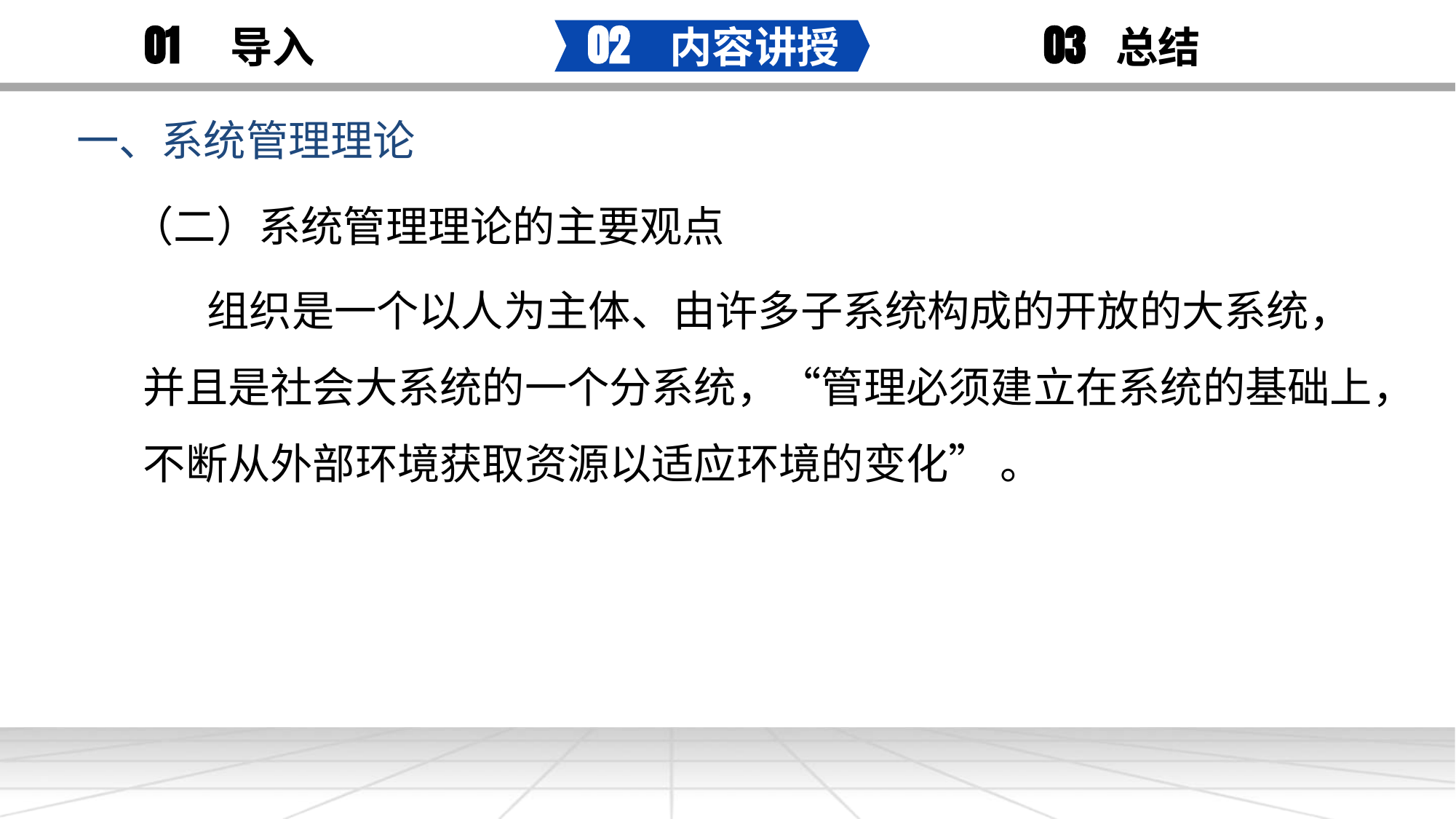

02   内容讲授
03  总结
01    导入

一、系统管理理论
添加
标题
  （二）系统管理理论的主要观点
          组织是一个以人为主体、由许多子系统构成的开放的大系统，并且是社会大系统的一个分系统，“管理必须建立在系统的基础上，不断从外部环境获取资源以适应环境的变化” 。